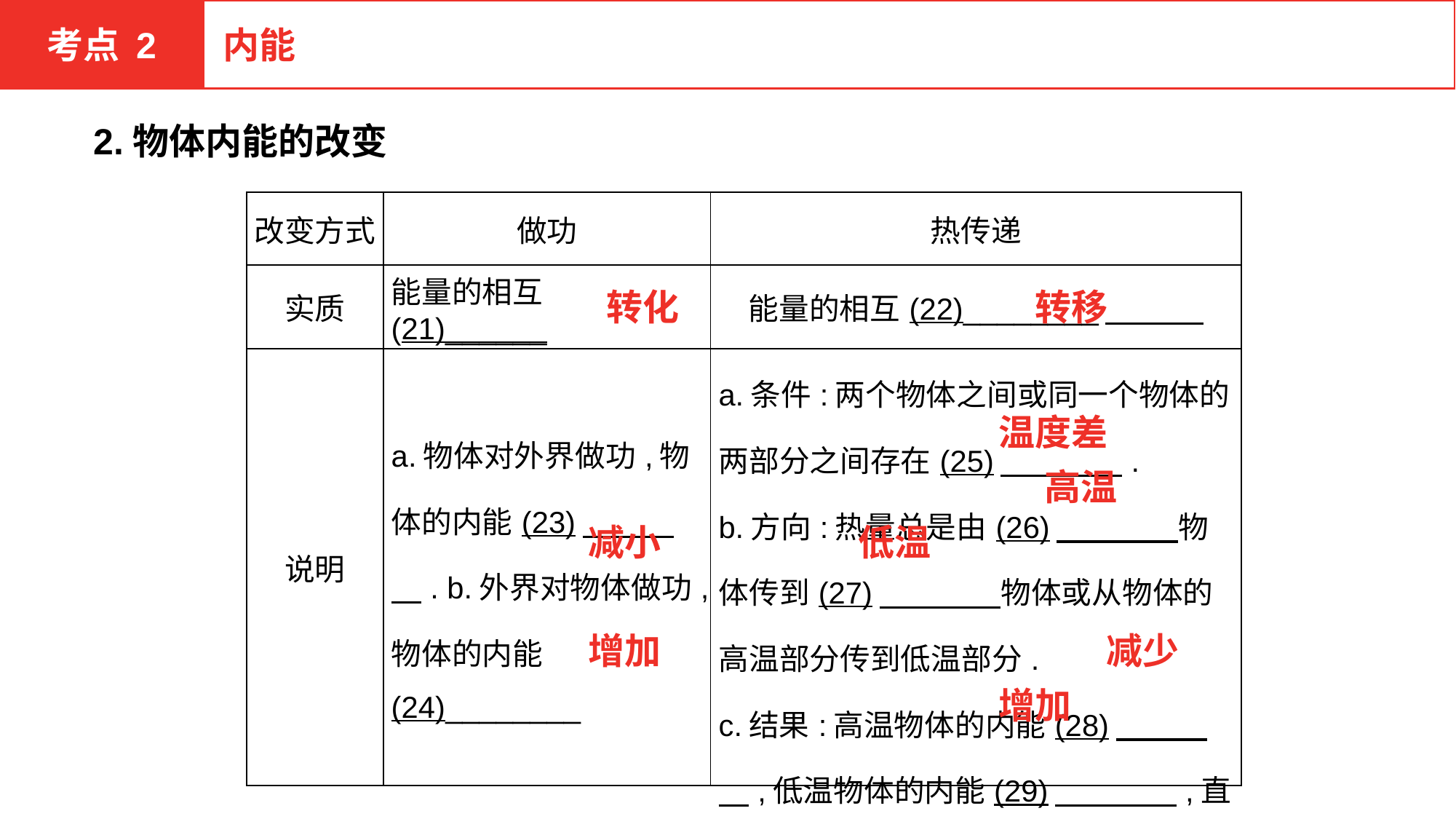

考点 2
内能
2.物体内能的改变
| 改变方式 | 做功 | 热传递 |
| --- | --- | --- |
| 实质 | 能量的相互(21)\_\_\_\_\_\_ | 能量的相互(22)\_\_\_\_\_\_\_\_ |
| 说明 | a.物体对外界做功,物体的内能(23)　　　　. b.外界对物体做功,物体的内能(24)\_\_\_\_\_\_\_\_ | a.条件:两个物体之间或同一个物体的两部分之间存在(25)　　　　. b.方向:热量总是由(26)　　　　物体传到(27)　　　　物体或从物体的高温部分传到低温部分. c.结果:高温物体的内能(28)　　　　,低温物体的内能(29)　　　　,直到两物体的温度相同 |
转化
转移
温度差
高温
减小
低温
增加
减少
增加